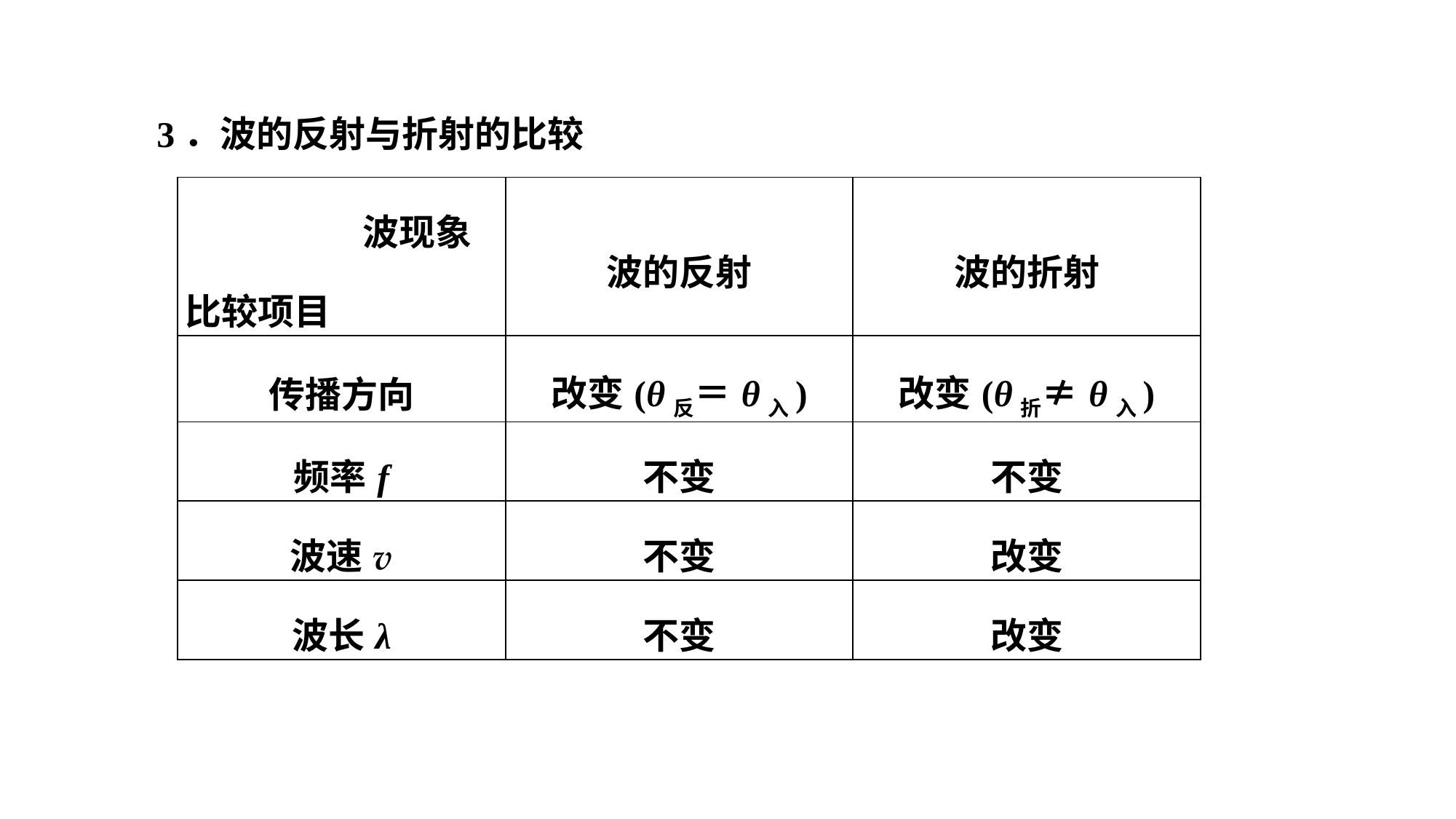

3．波的反射与折射的比较

| 波现象 比较项目 | 波的反射 | 波的折射 |
| --- | --- | --- |
| 传播方向 | 改变(θ反＝θ入) | 改变(θ折≠θ入) |
| 频率f | 不变 | 不变 |
| 波速v | 不变 | 改变 |
| 波长λ | 不变 | 改变 |